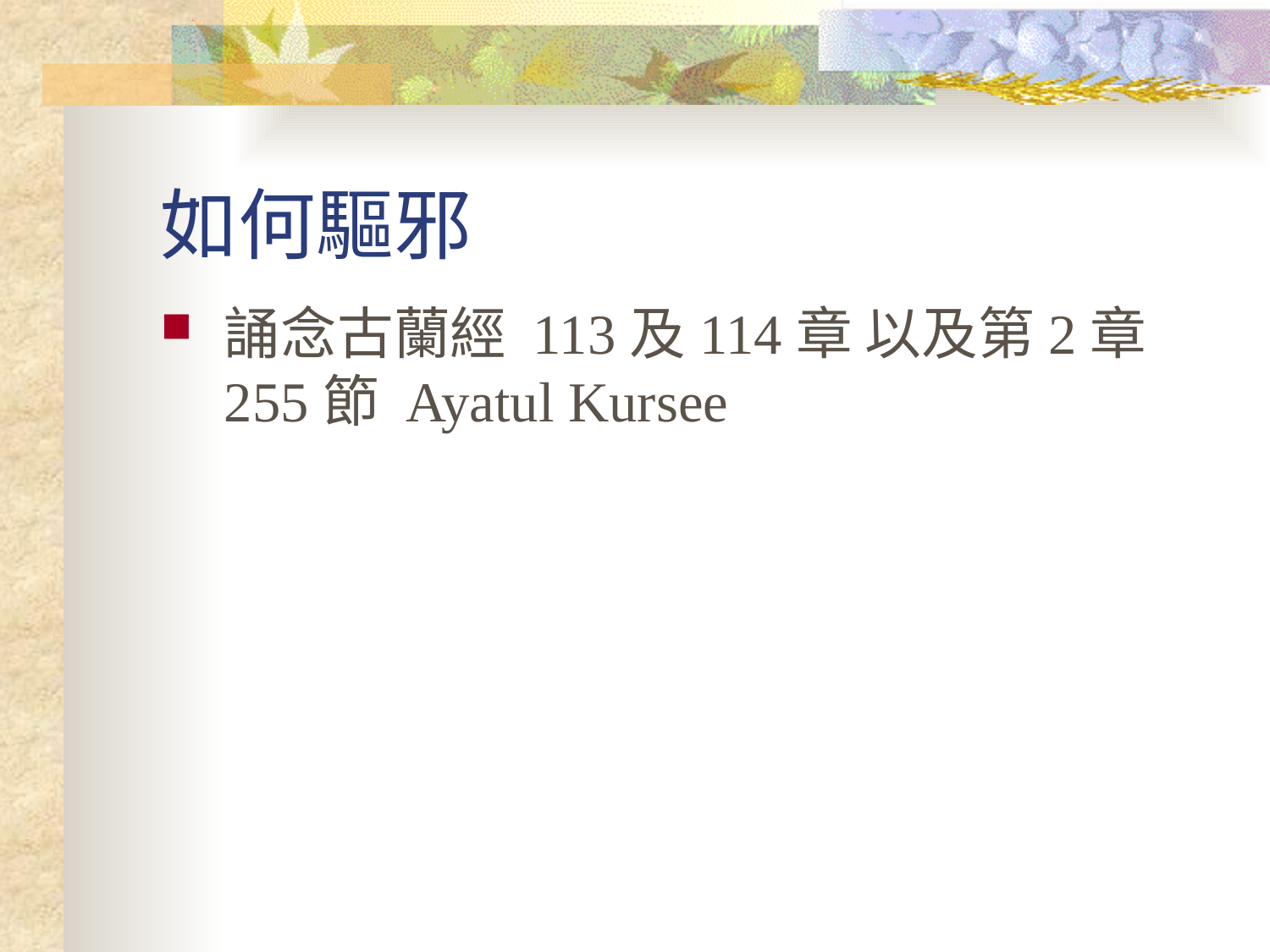

# 如何驅邪
誦念古蘭經 113及114章 以及第2章255節 Ayatul Kursee